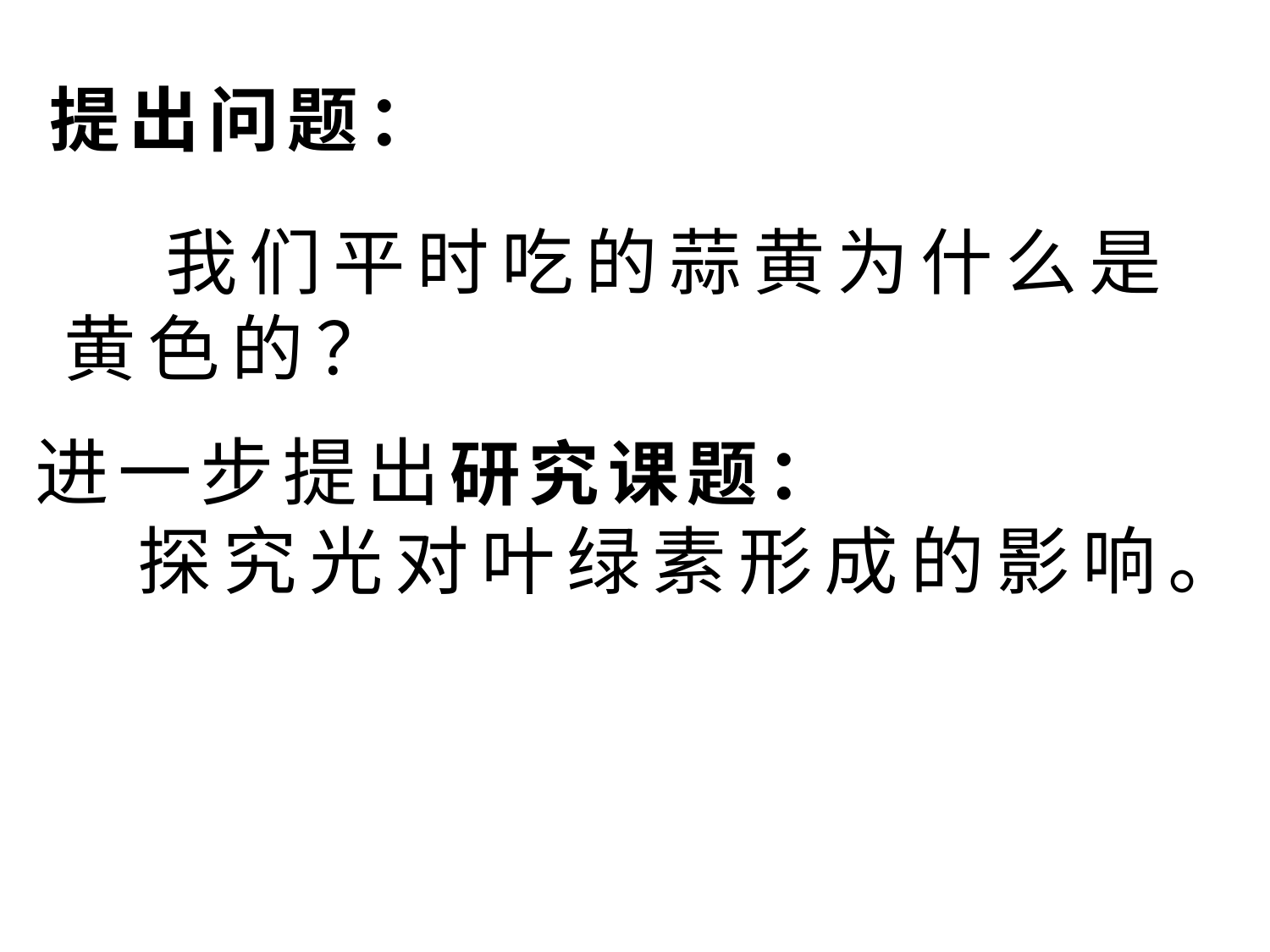

提出问题：
# 我们平时吃的蒜黄为什么是黄色的？？
进一步提出研究课题：：
   探究光对叶绿素形成的影响。